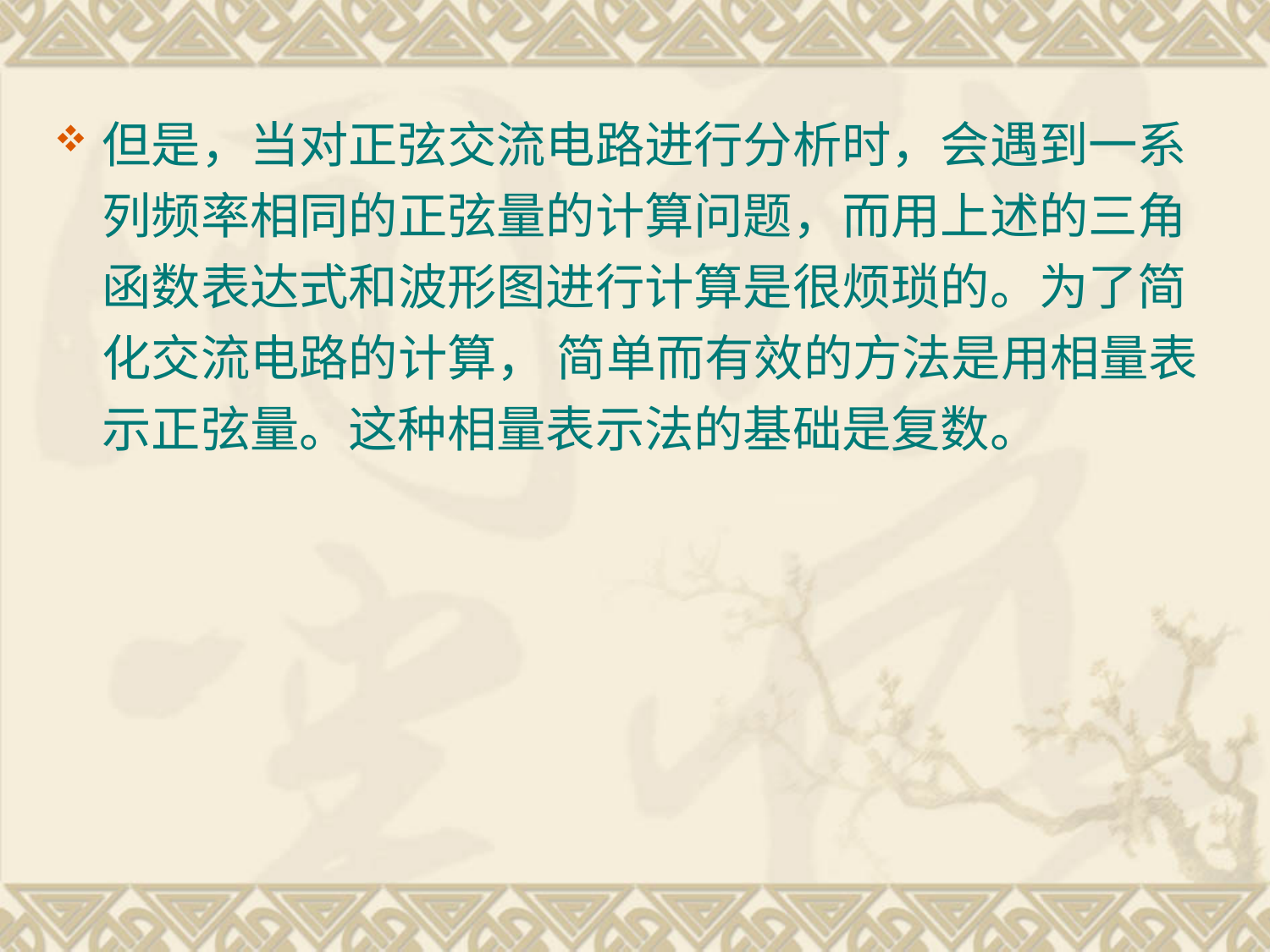

但是，当对正弦交流电路进行分析时，会遇到一系列频率相同的正弦量的计算问题，而用上述的三角函数表达式和波形图进行计算是很烦琐的。为了简化交流电路的计算， 简单而有效的方法是用相量表示正弦量。这种相量表示法的基础是复数。